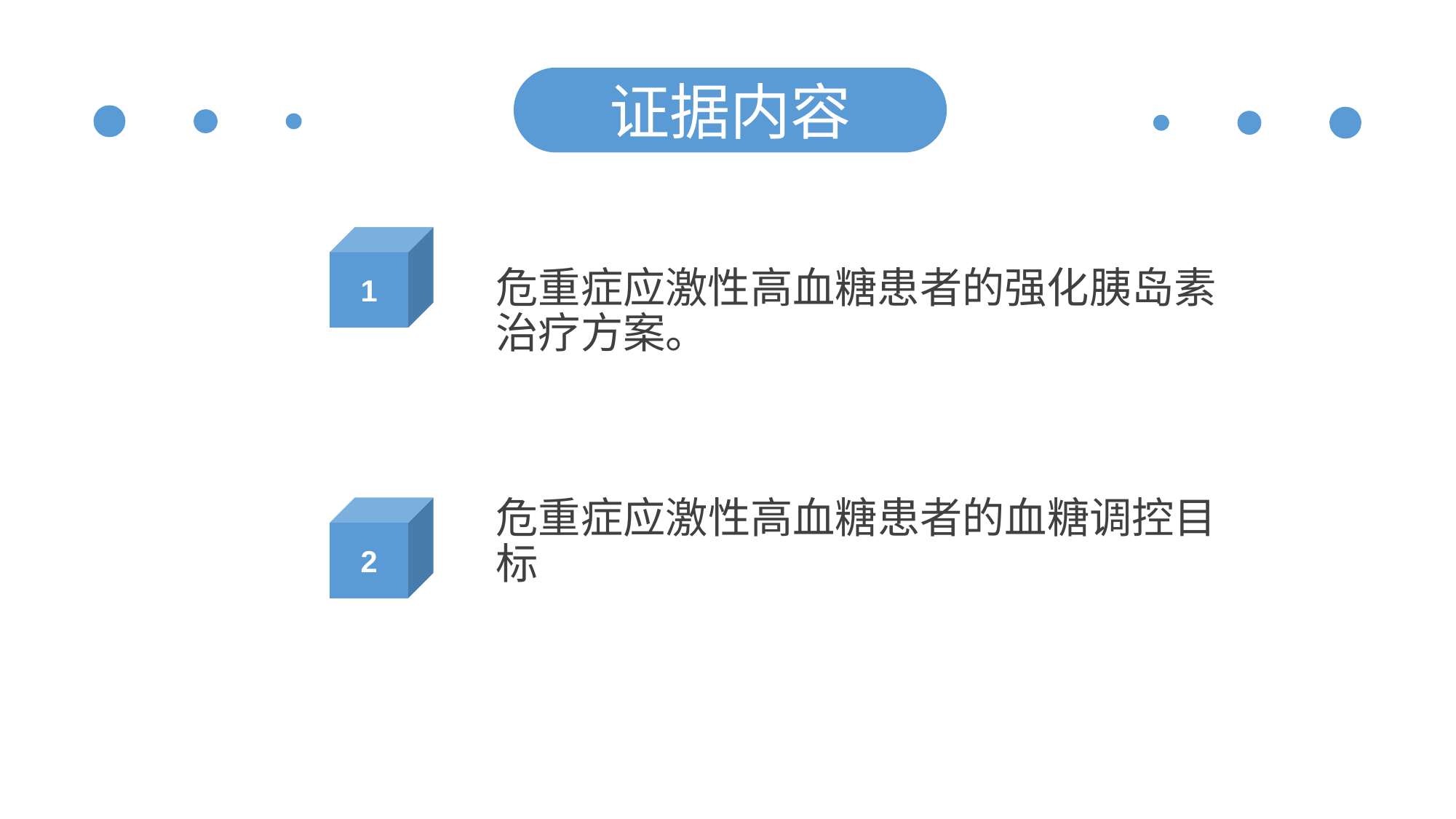

证据内容
1
危重症应激性高血糖患者的强化胰岛素治疗方案。
危重症应激性高血糖患者的血糖调控目标
2